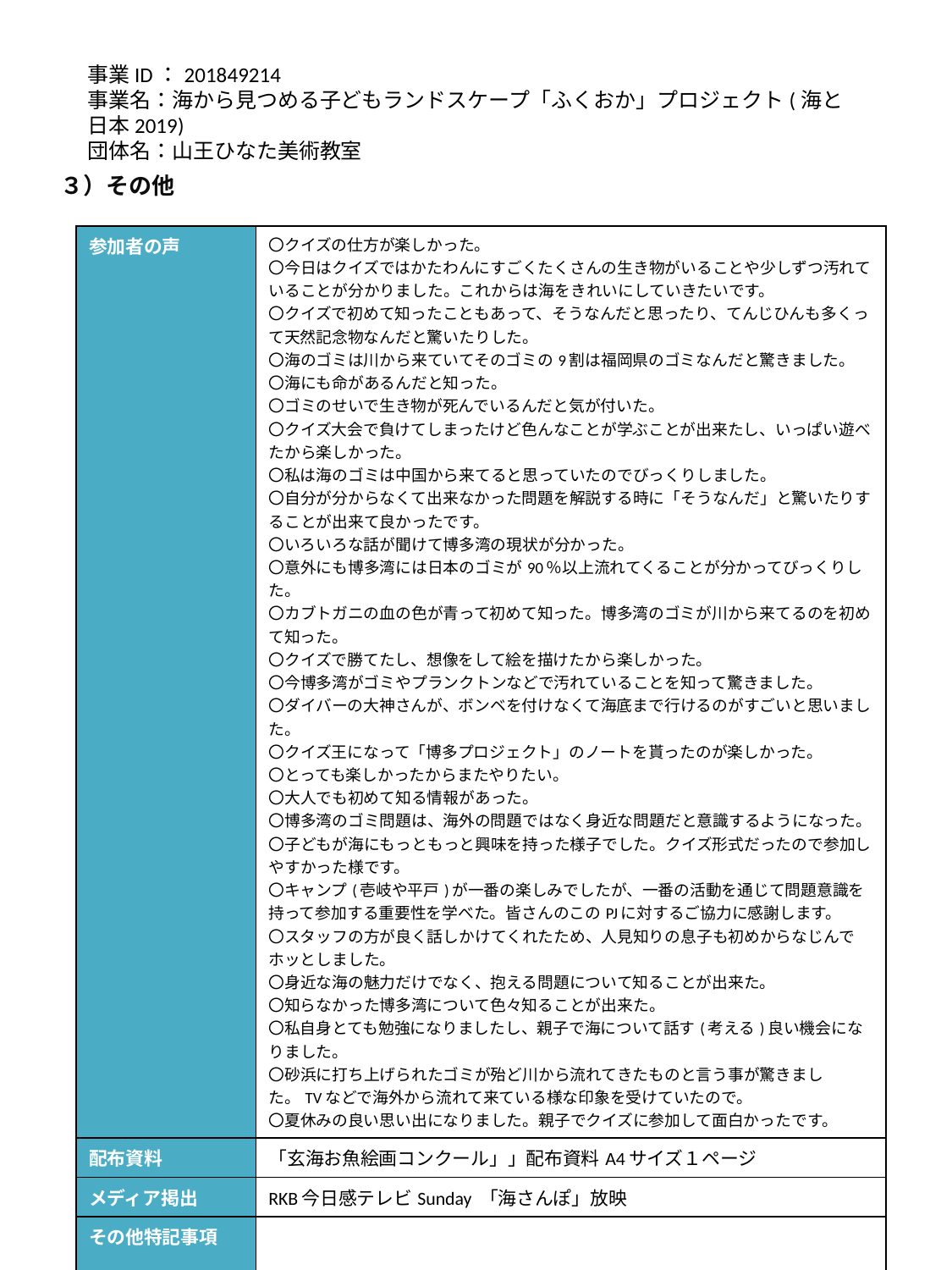

事業ID：201849214
事業名：海から見つめる子どもランドスケープ「ふくおか」プロジェクト(海と日本2019)
団体名：山王ひなた美術教室
３）その他
| 参加者の声 | 〇クイズの仕方が楽しかった。 〇今日はクイズではかたわんにすごくたくさんの生き物がいることや少しずつ汚れていることが分かりました。これからは海をきれいにしていきたいです。 〇クイズで初めて知ったこともあって、そうなんだと思ったり、てんじひんも多くって天然記念物なんだと驚いたりした。 〇海のゴミは川から来ていてそのゴミの9割は福岡県のゴミなんだと驚きました。 〇海にも命があるんだと知った。 〇ゴミのせいで生き物が死んでいるんだと気が付いた。 〇クイズ大会で負けてしまったけど色んなことが学ぶことが出来たし、いっぱい遊べたから楽しかった。 〇私は海のゴミは中国から来てると思っていたのでびっくりしました。 〇自分が分からなくて出来なかった問題を解説する時に「そうなんだ」と驚いたりすることが出来て良かったです。 〇いろいろな話が聞けて博多湾の現状が分かった。 〇意外にも博多湾には日本のゴミが90％以上流れてくることが分かってびっくりした。 〇カブトガニの血の色が青って初めて知った。博多湾のゴミが川から来てるのを初めて知った。 〇クイズで勝てたし、想像をして絵を描けたから楽しかった。 〇今博多湾がゴミやプランクトンなどで汚れていることを知って驚きました。 〇ダイバーの大神さんが、ボンベを付けなくて海底まで行けるのがすごいと思いました。 〇クイズ王になって「博多プロジェクト」のノートを貰ったのが楽しかった。 〇とっても楽しかったからまたやりたい。 〇大人でも初めて知る情報があった。 〇博多湾のゴミ問題は、海外の問題ではなく身近な問題だと意識するようになった。 〇子どもが海にもっともっと興味を持った様子でした。クイズ形式だったので参加しやすかった様です。 〇キャンプ(壱岐や平戸)が一番の楽しみでしたが、一番の活動を通じて問題意識を持って参加する重要性を学べた。皆さんのこのPJに対するご協力に感謝します。 〇スタッフの方が良く話しかけてくれたため、人見知りの息子も初めからなじんでホッとしました。 〇身近な海の魅力だけでなく、抱える問題について知ることが出来た。 〇知らなかった博多湾について色々知ることが出来た。 〇私自身とても勉強になりましたし、親子で海について話す(考える)良い機会になりました。 〇砂浜に打ち上げられたゴミが殆ど川から流れてきたものと言う事が驚きました。TVなどで海外から流れて来ている様な印象を受けていたので。 〇夏休みの良い思い出になりました。親子でクイズに参加して面白かったです。 |
| --- | --- |
| 配布資料 | 「玄海お魚絵画コンクール」」配布資料A4サイズ１ページ |
| メディア掲出 | RKB今日感テレビSunday 「海さんぽ」放映 |
| その他特記事項 |  |